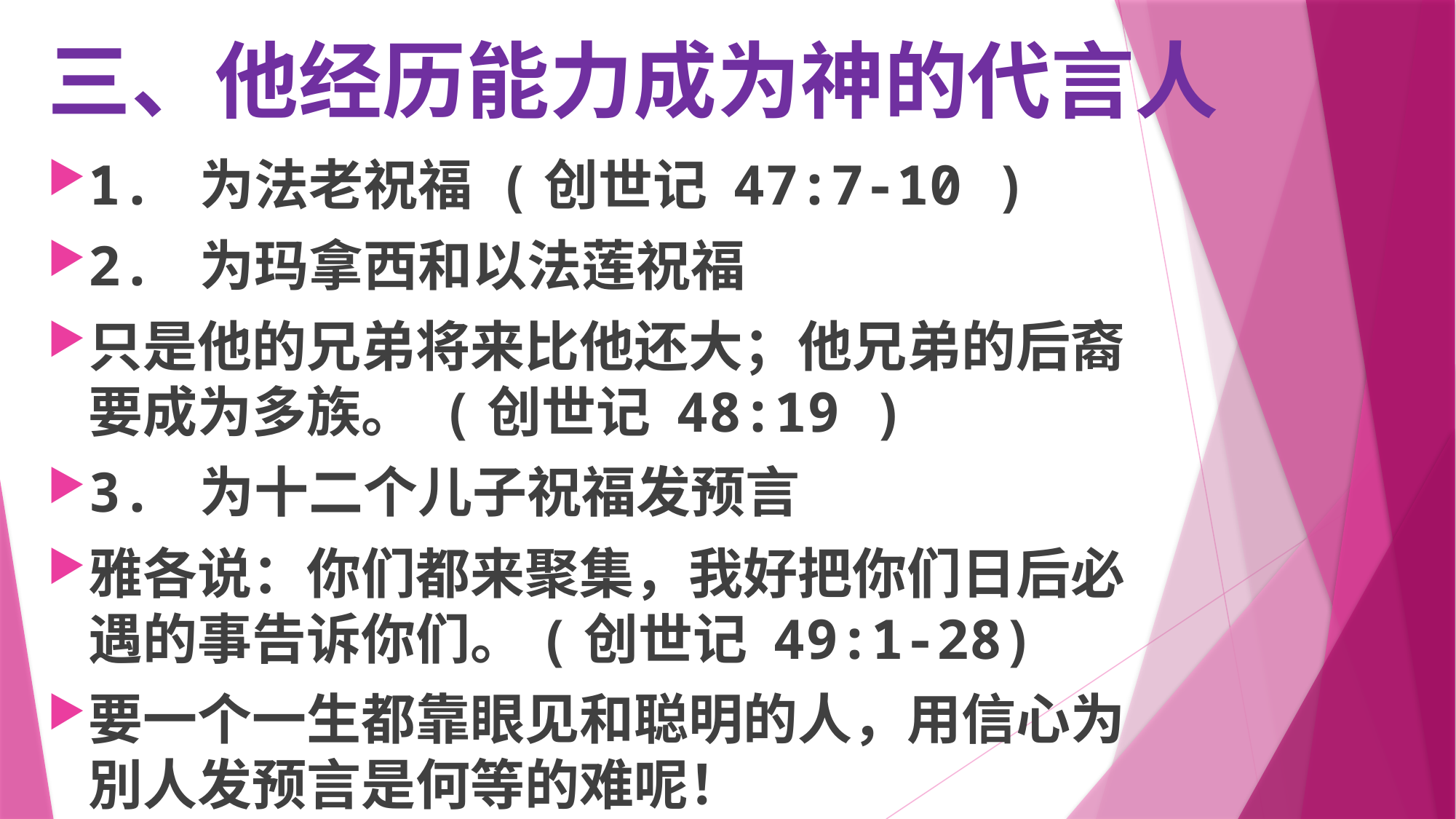

# 三、他经历能力成为神的代言人
1. 为法老祝福 (创世记 47:7-10 )
2. 为玛拿西和以法莲祝福
只是他的兄弟将来比他还大；他兄弟的后裔要成为多族。 (创世记 48:19 )
3. 为十二个儿子祝福发预言
雅各说：你们都来聚集，我好把你们日后必遇的事告诉你们。(创世记 49:1-28)
要一个一生都靠眼见和聪明的人，用信心为別人发预言是何等的难呢！